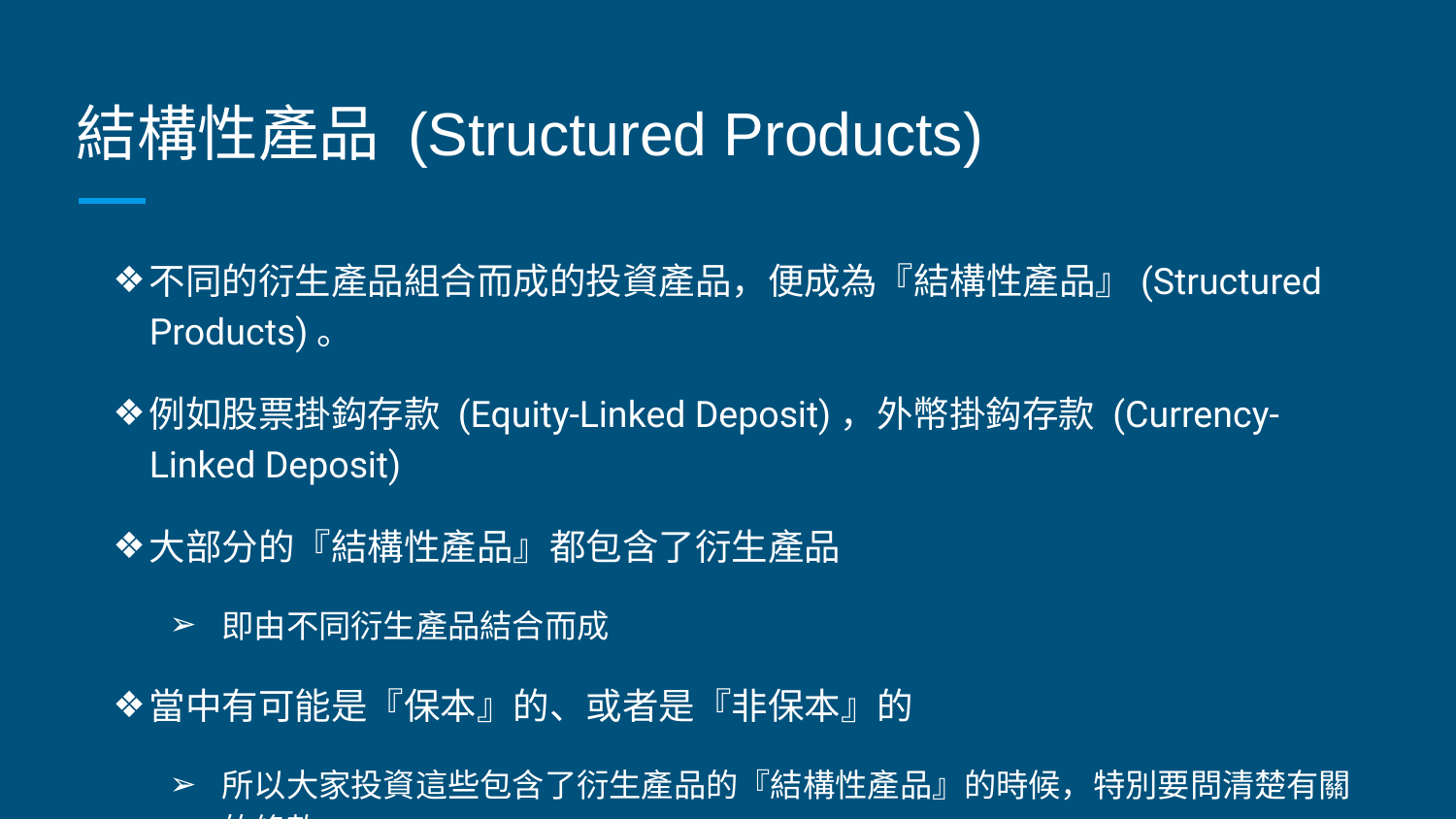

# 結構性產品 (Structured Products)
不同的衍生產品組合而成的投資產品，便成為『結構性產品』(Structured Products)。
例如股票掛鈎存款 (Equity-Linked Deposit)，外幣掛鈎存款 (Currency-Linked Deposit)
大部分的『結構性產品』都包含了衍生產品
即由不同衍生產品結合而成
當中有可能是『保本』的、或者是『非保本』的
所以大家投資這些包含了衍生產品的『結構性產品』的時候，特別要問清楚有關的條款